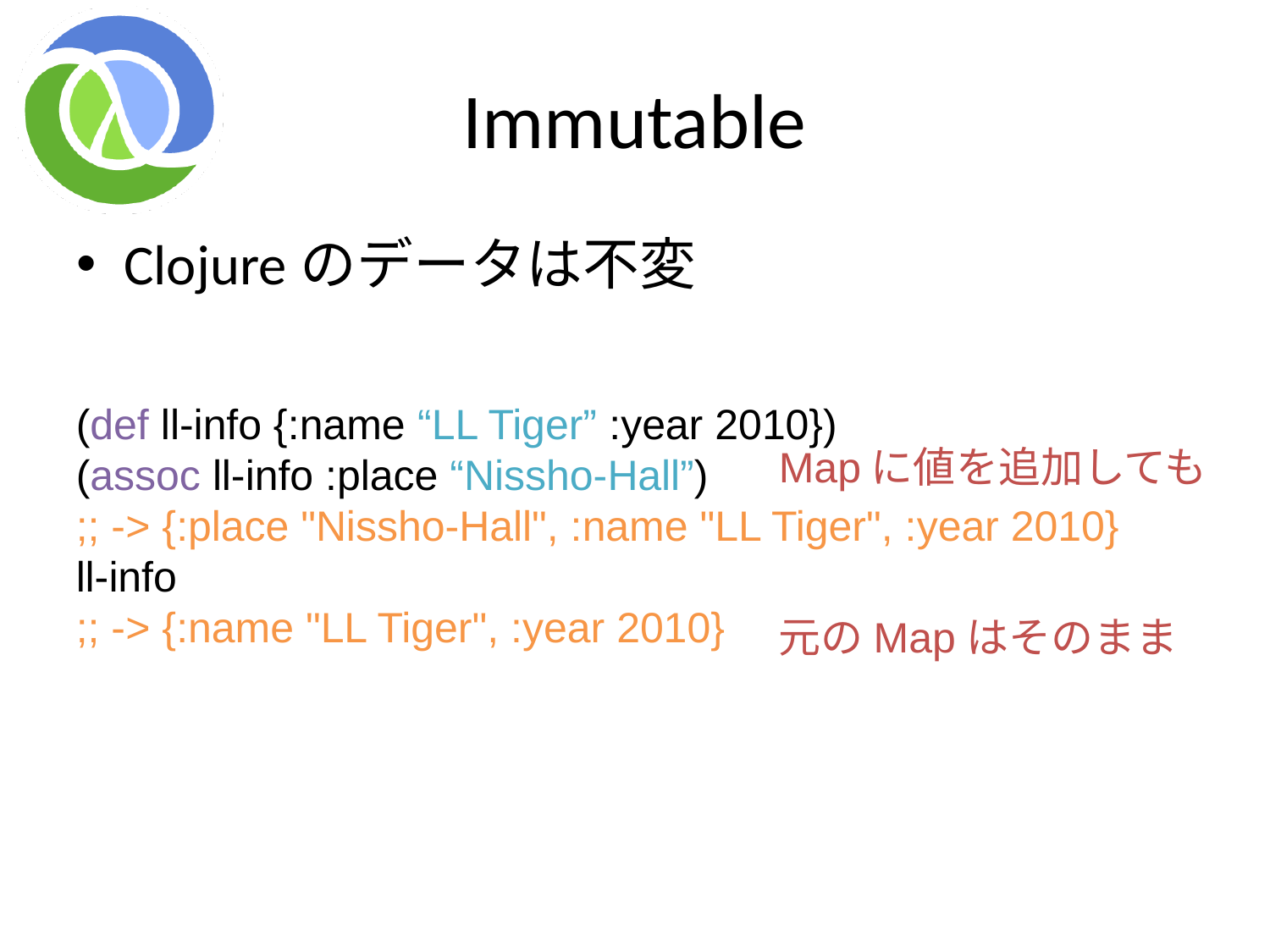

# Immutable
Clojureのデータは不変
(def ll-info {:name “LL Tiger” :year 2010})
(assoc ll-info :place “Nissho-Hall”)
;; -> {:place "Nissho-Hall", :name "LL Tiger", :year 2010}
ll-info
;; -> {:name "LL Tiger", :year 2010}

Mapに値を追加しても
元のMapはそのまま